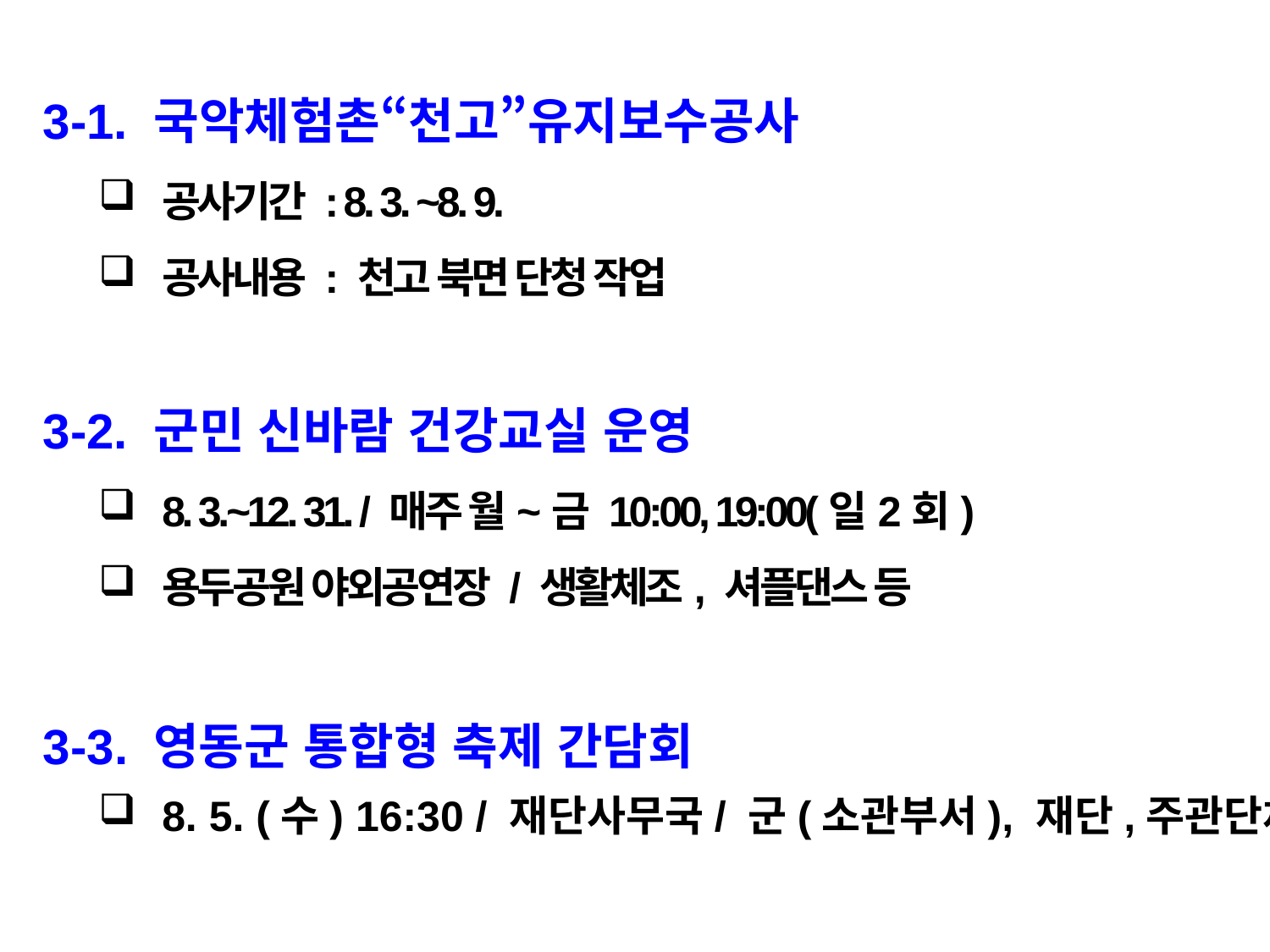

3-1. 국악체험촌“천고”유지보수공사
공사기간 : 8. 3. ~8. 9.
공사내용 : 천고 북면 단청 작업

3-2. 군민 신바람 건강교실 운영
8. 3.~12. 31. / 매주 월~금 10:00, 19:00(일2회)
용두공원 야외공연장 / 생활체조, 셔플댄스 등

3-3. 영동군 통합형 축제 간담회
8. 5. (수) 16:30 / 재단사무국/ 군(소관부서), 재단,주관단체